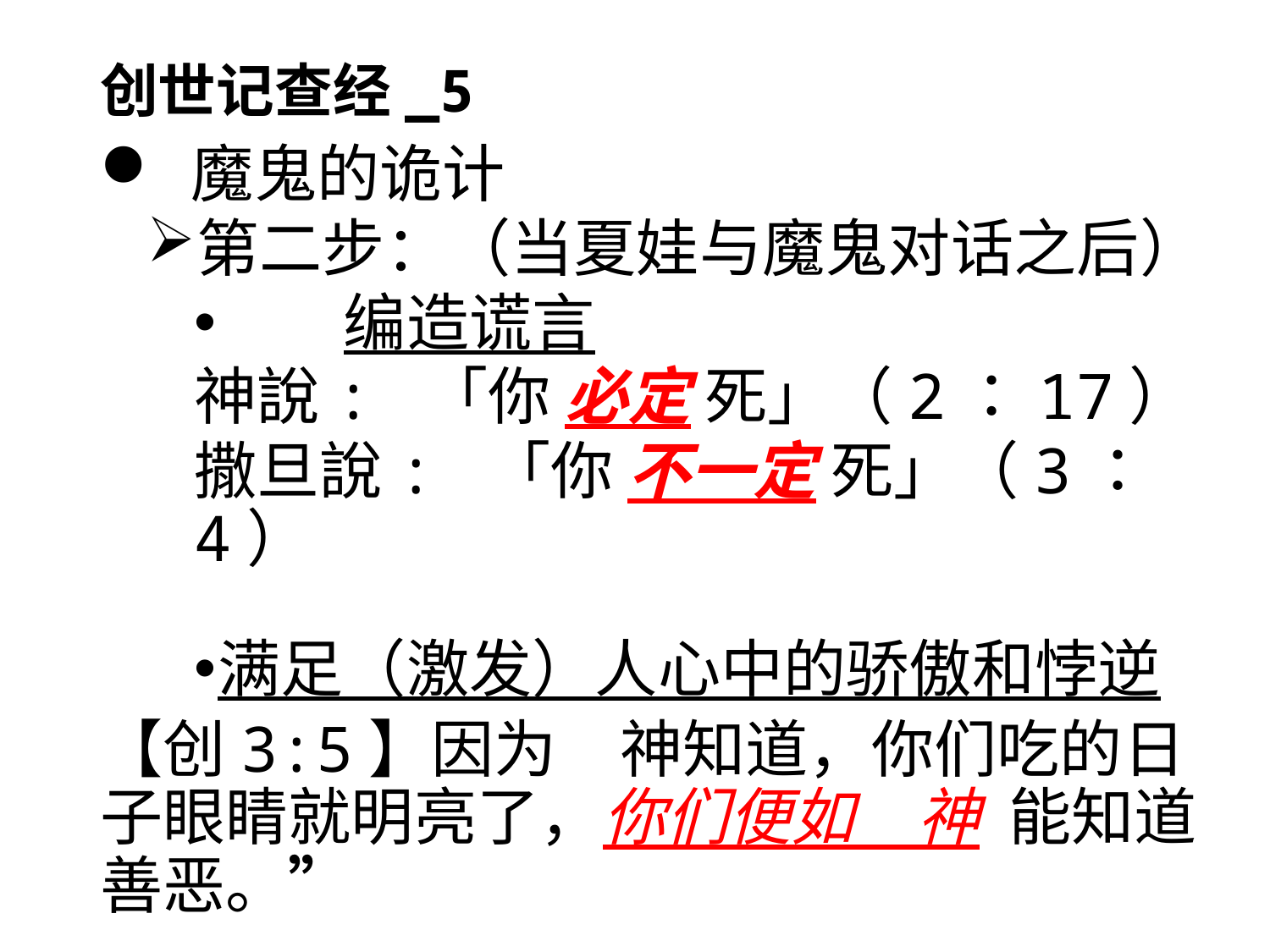

# 创世记查经_5
 魔鬼的诡计
第二步：（当夏娃与魔鬼对话之后）
	编造谎言
神說: 「你 必定 死」（2：17）
撒旦說: 「你 不一定 死」（3：4）

满足（激发）人心中的骄傲和悖逆
【创3:5】因为　神知道，你们吃的日子眼睛就明亮了，你们便如　神  能知道善恶。”